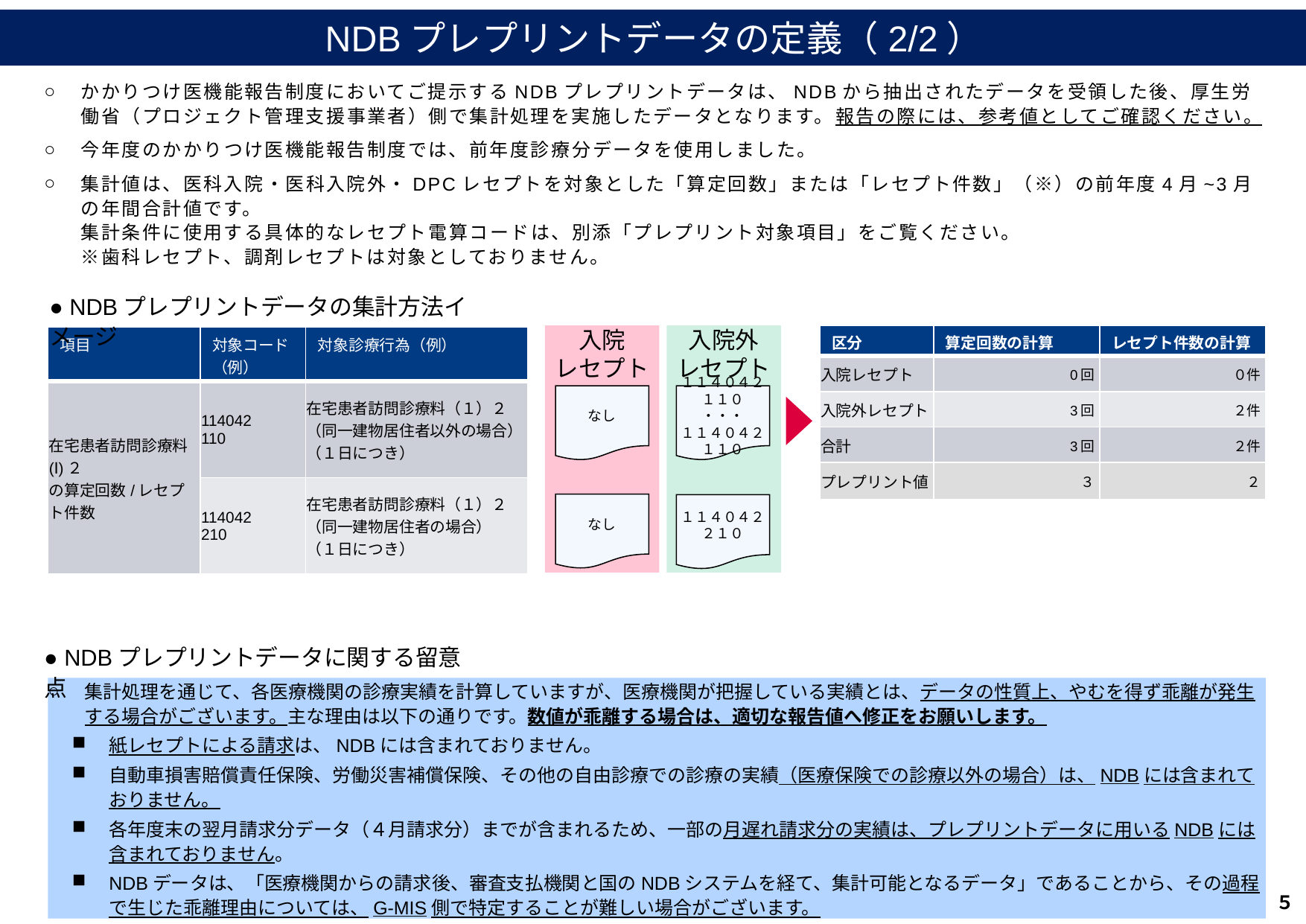

NDBプレプリントデータの定義（2/2）
かかりつけ医機能報告制度においてご提示するNDBプレプリントデータは、NDBから抽出されたデータを受領した後、厚生労働省（プロジェクト管理支援事業者）側で集計処理を実施したデータとなります。報告の際には、参考値としてご確認ください。
今年度のかかりつけ医機能報告制度では、前年度診療分データを使用しました。
集計値は、医科入院・医科入院外・DPCレセプトを対象とした「算定回数」または「レセプト件数」（※）の前年度4月~3月の年間合計値です。
集計条件に使用する具体的なレセプト電算コードは、別添「プレプリント対象項目」をご覧ください。
※歯科レセプト、調剤レセプトは対象としておりません。
● NDBプレプリントデータの集計方法イメージ
| 区分 | 算定回数の計算 | レセプト件数の計算 |
| --- | --- | --- |
| 入院レセプト | 0回 | ０件 |
| 入院外レセプト | 3回 | ２件 |
| 合計 | 3回 | ２件 |
| プレプリント値 | ３ | ２ |
入院
レセプト
入院外
レセプト
| 項目 | 対象コード（例） | 対象診療行為（例） |
| --- | --- | --- |
| 在宅患者訪問診療料(Ⅰ)２ の算定回数/レセプト件数 | 114042 110 | 在宅患者訪問診療料（１）２ （同一建物居住者以外の場合） （１日につき） |
|  | 114042 210 | 在宅患者訪問診療料（１）２ （同一建物居住者の場合） （１日につき） |
なし
１１４０４２１１０
・・・
１１４０４２１１０

なし
１１４０４２２１０
● NDBプレプリントデータに関する留意点
集計処理を通じて、各医療機関の診療実績を計算していますが、医療機関が把握している実績とは、データの性質上、やむを得ず乖離が発生する場合がございます。主な理由は以下の通りです。数値が乖離する場合は、適切な報告値へ修正をお願いします。
紙レセプトによる請求は、NDBには含まれておりません。
自動車損害賠償責任保険、労働災害補償保険、その他の自由診療での診療の実績（医療保険での診療以外の場合）は、NDBには含まれておりません。
各年度末の翌月請求分データ（４月請求分）までが含まれるため、一部の月遅れ請求分の実績は、プレプリントデータに用いるNDBには含まれておりません。
NDBデータは、「医療機関からの請求後、審査支払機関と国のNDBシステムを経て、集計可能となるデータ」であることから、その過程で生じた乖離理由については、G-MIS側で特定することが難しい場合がございます。
５